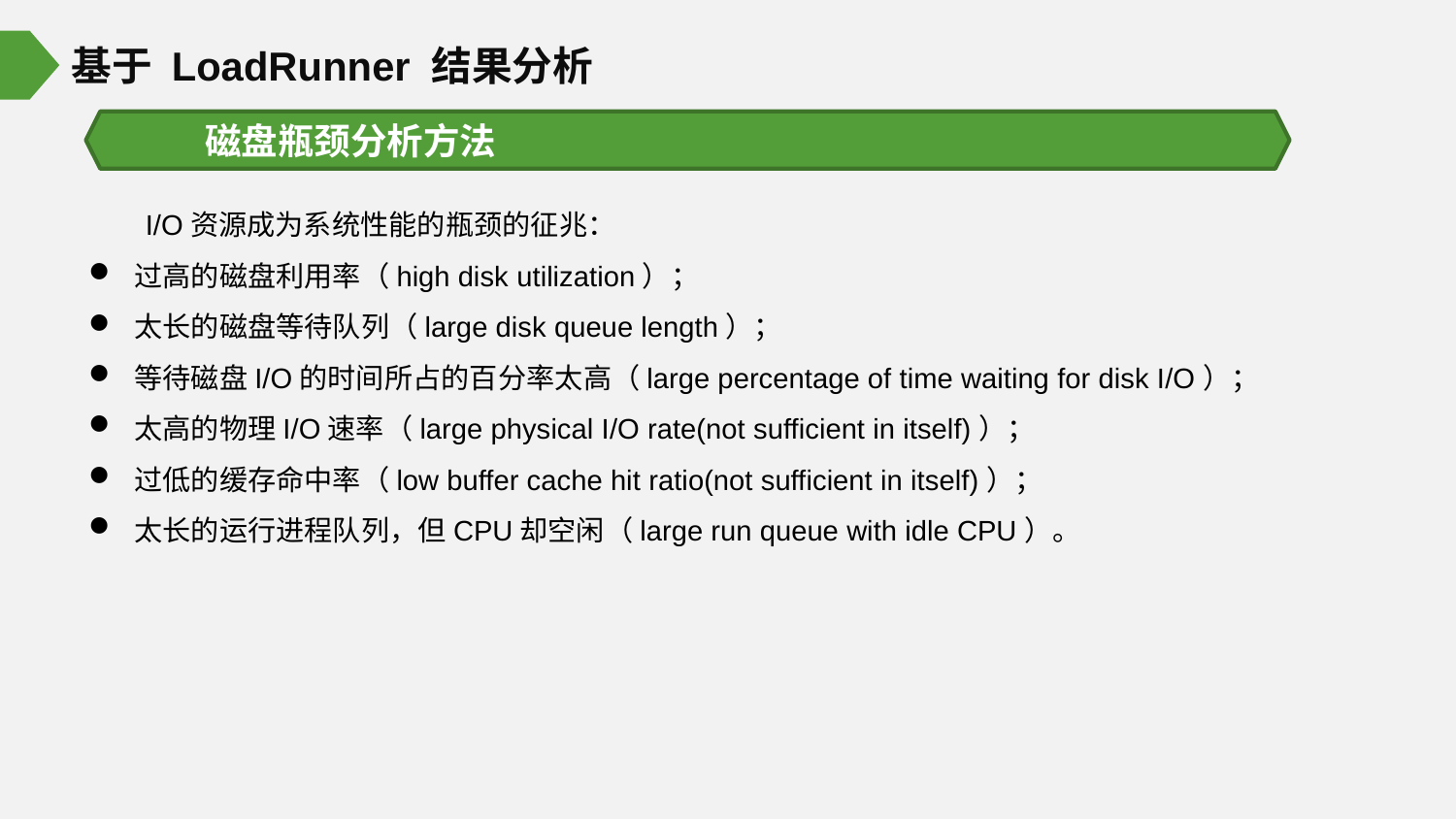

基于 LoadRunner 结果分析
磁盘瓶颈分析方法
I/O资源成为系统性能的瓶颈的征兆：
过高的磁盘利用率（high disk utilization）；
太长的磁盘等待队列（large disk queue length）；
等待磁盘I/O的时间所占的百分率太高（large percentage of time waiting for disk I/O）；
太高的物理I/O速率（large physical I/O rate(not sufficient in itself)）；
过低的缓存命中率（low buffer cache hit ratio(not sufficient in itself)）；
太长的运行进程队列，但CPU却空闲（large run queue with idle CPU）。